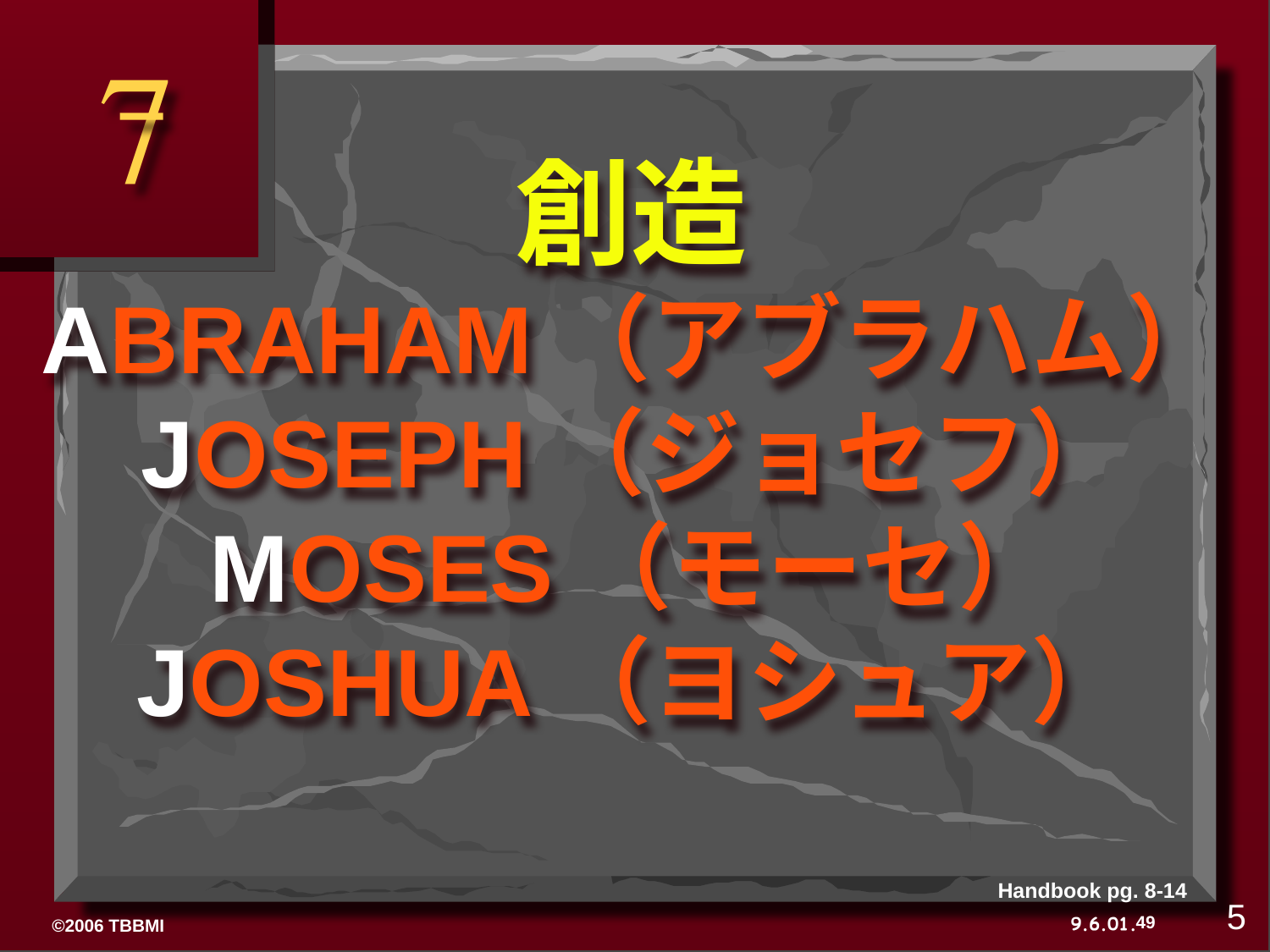

7

創造
ABRAHAM（アブラハム）
JOSEPH（ジョセフ）
MOSES（モーセ）
JOSHUA（ヨシュア）

Handbook pg. 8-14
5

49